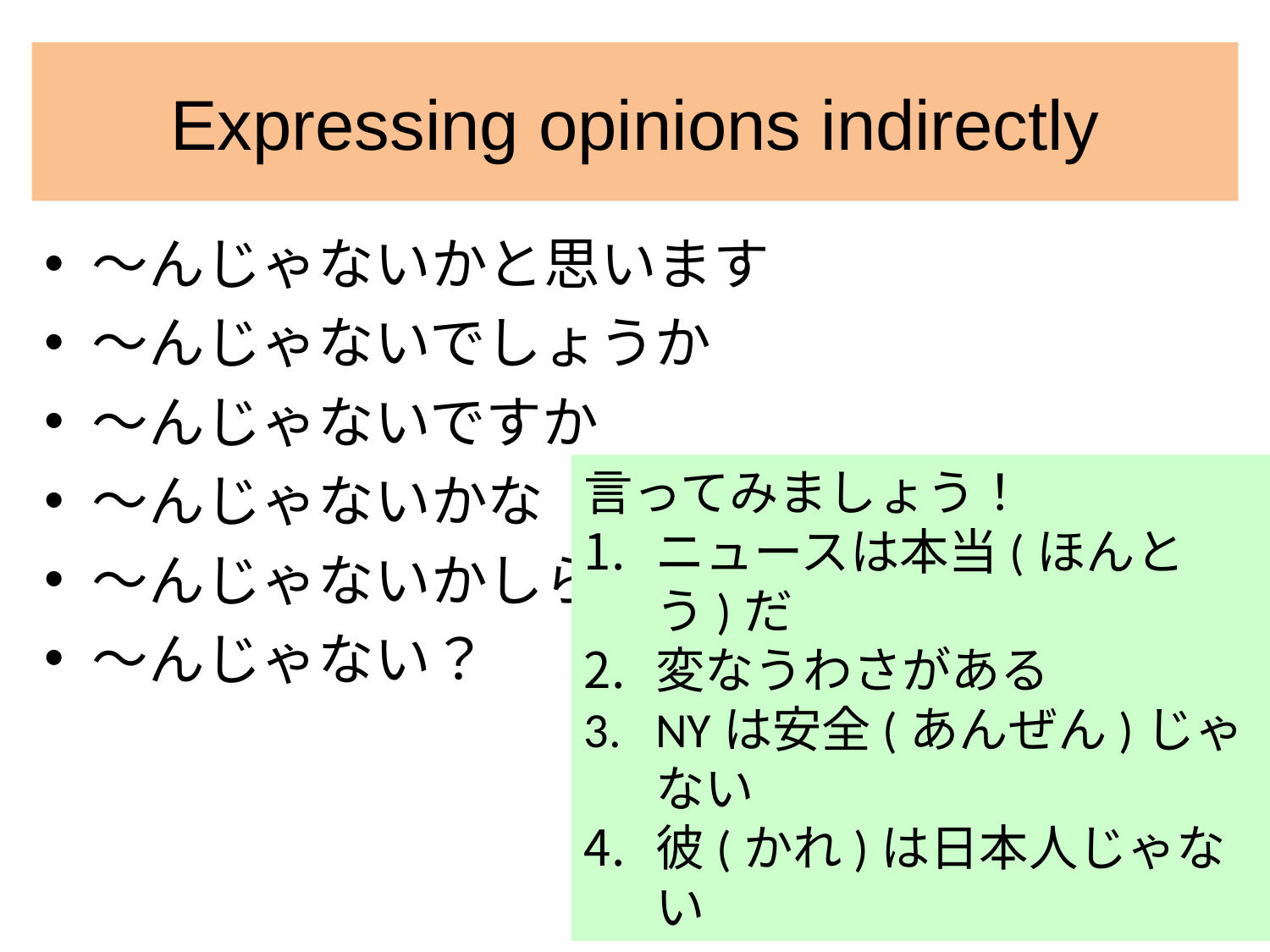

# Expressing opinions indirectly
〜んじゃないかと思います
〜んじゃないでしょうか
〜んじゃないですか
〜んじゃないかな
〜んじゃないかしら
〜んじゃない？
言ってみましょう！
ニュースは本当(ほんとう)だ
変なうわさがある
NYは安全(あんぜん)じゃない
彼(かれ)は日本人じゃない